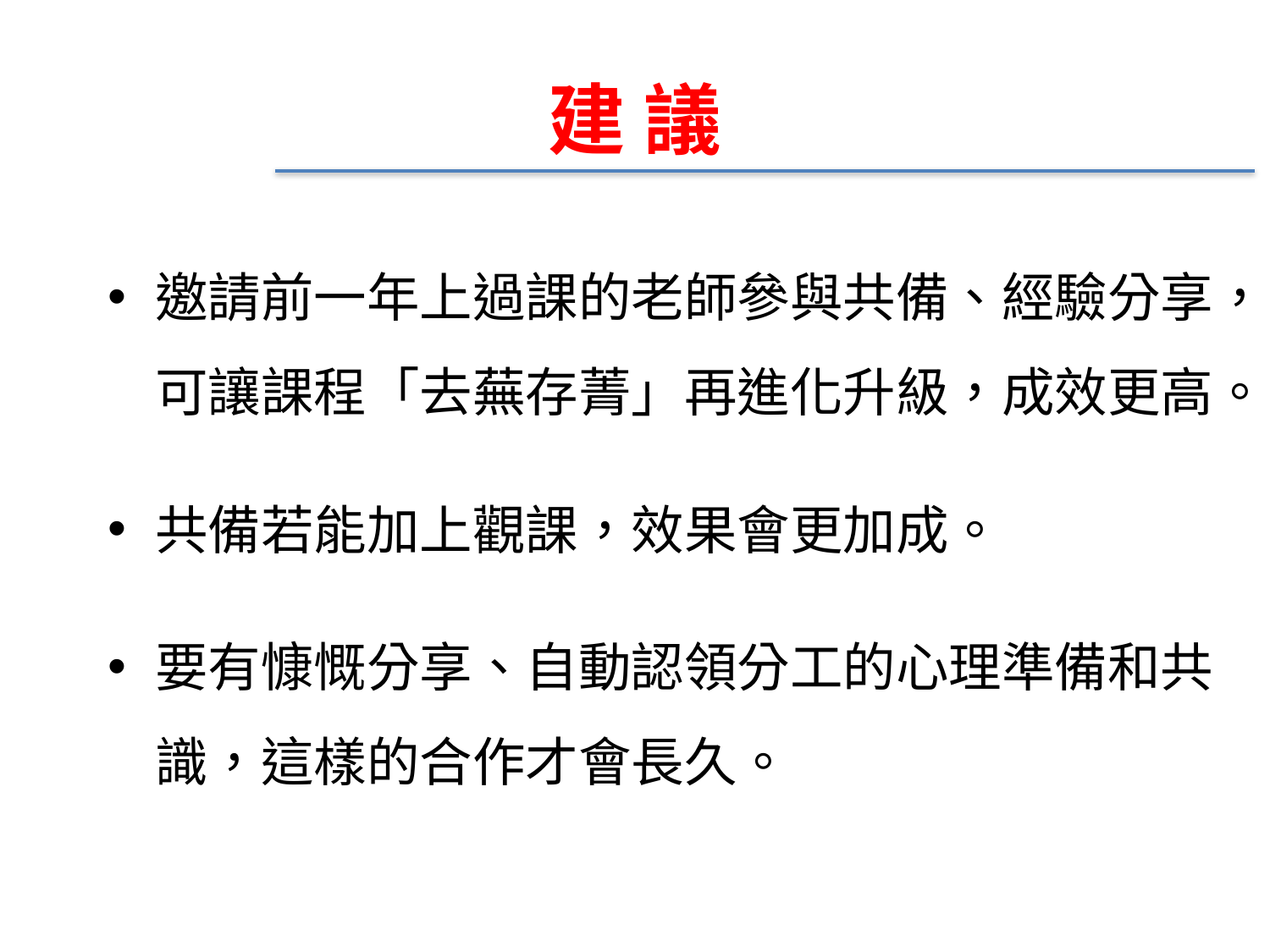

# 建 議

邀請前一年上過課的老師參與共備、經驗分享，可讓課程「去蕪存菁」再進化升級，成效更高。
共備若能加上觀課，效果會更加成。
要有慷慨分享、自動認領分工的心理準備和共識，這樣的合作才會長久。